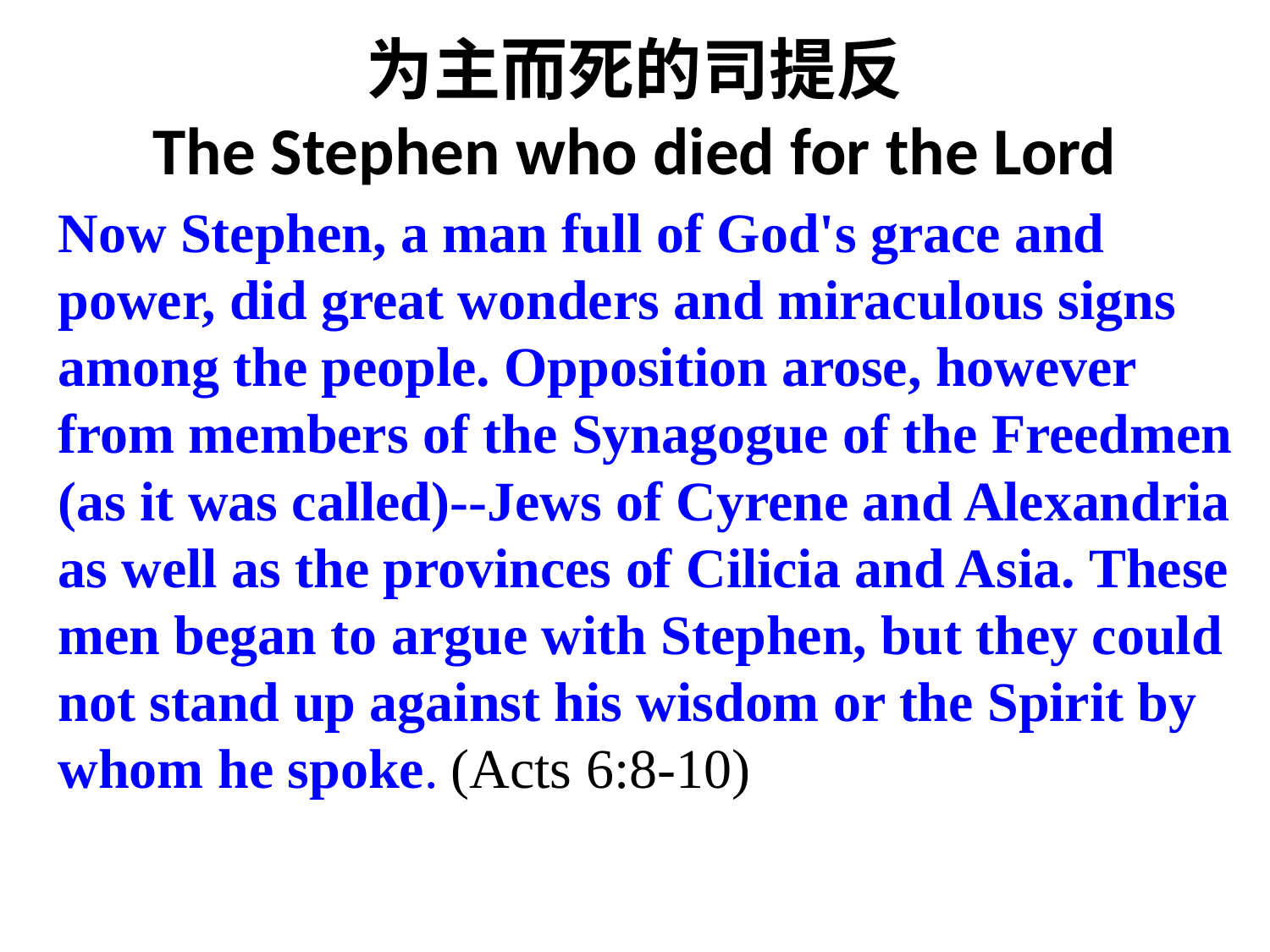

# 为主而死的司提反 The Stephen who died for the Lord
	Now Stephen, a man full of God's grace and power, did great wonders and miraculous signs among the people. Opposition arose, however from members of the Synagogue of the Freedmen (as it was called)--Jews of Cyrene and Alexandria as well as the provinces of Cilicia and Asia. These men began to argue with Stephen, but they could not stand up against his wisdom or the Spirit by whom he spoke. (Acts 6:8-10)